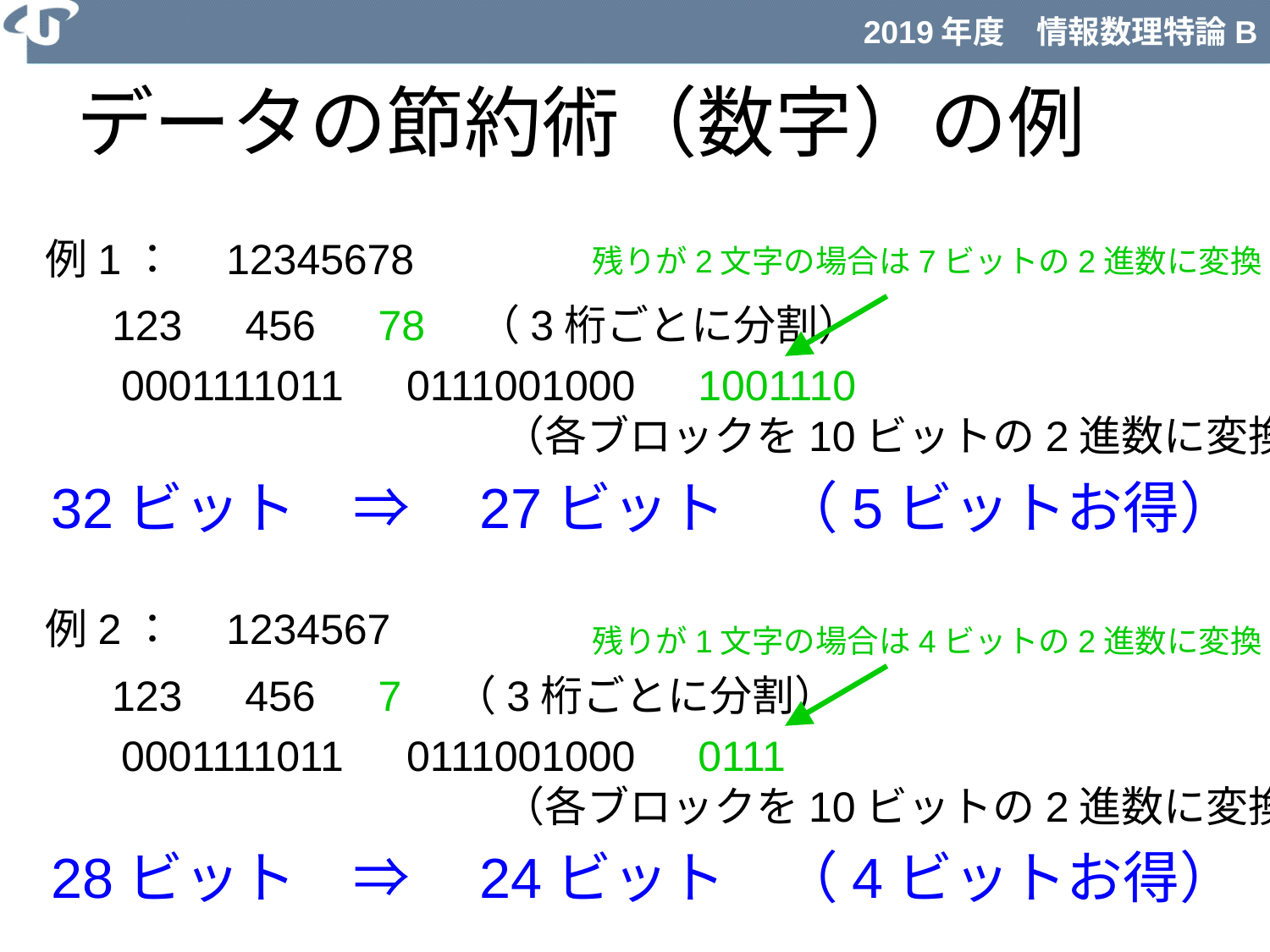

# データの節約術（数字）の例
例1：　12345678
残りが2文字の場合は7ビットの2進数に変換
123　456　78　（3桁ごとに分割）

0001111011　0111001000　1001110
			（各ブロックを10ビットの2進数に変換）
32ビット　⇒　27ビット　（5ビットお得）
例2：　1234567
残りが1文字の場合は4ビットの2進数に変換
123　456　7　（3桁ごとに分割）

0001111011　0111001000　0111
			（各ブロックを10ビットの2進数に変換）
28ビット　⇒　24ビット　（4ビットお得）